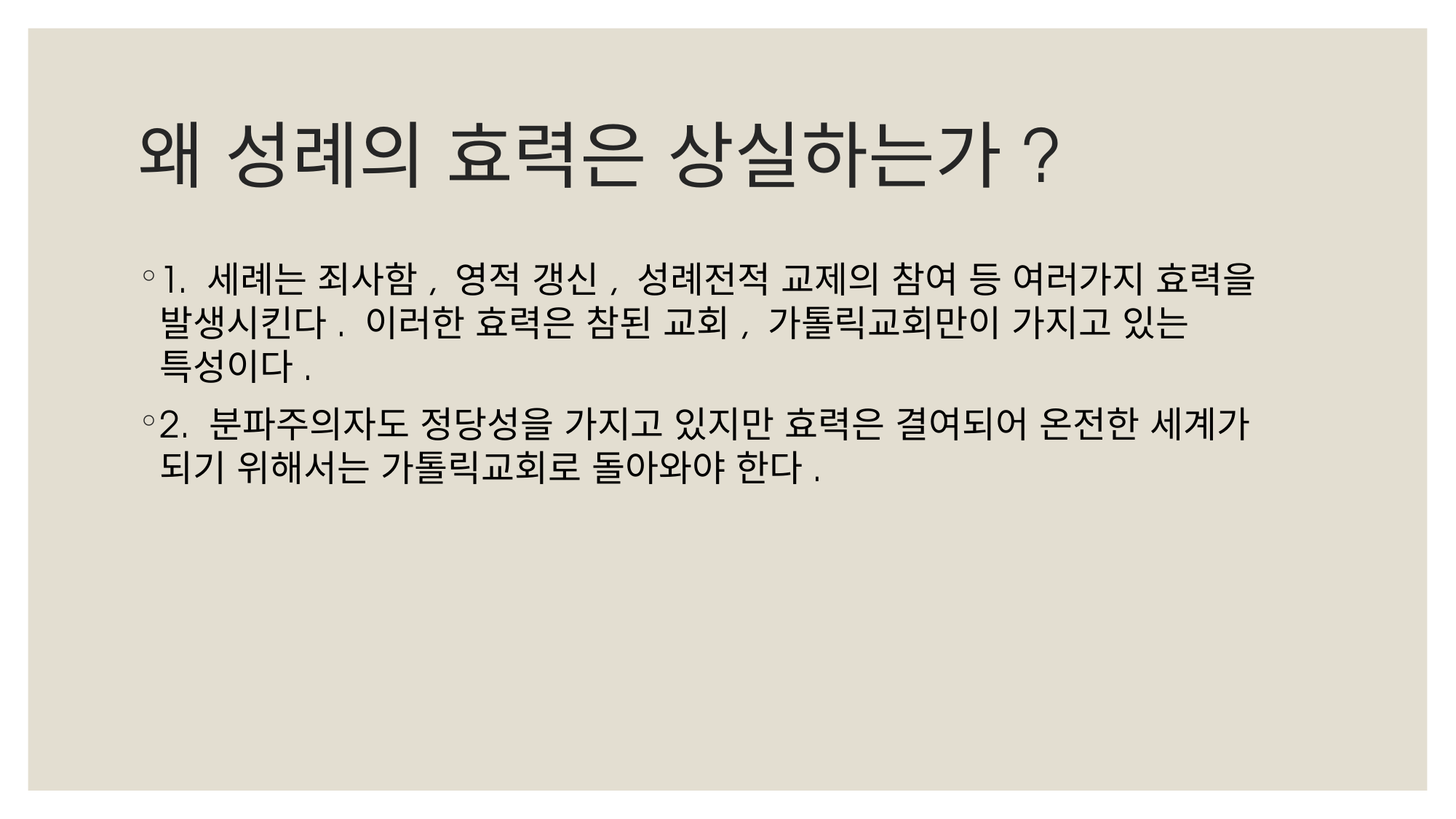

# 왜 성례의 효력은 상실하는가?
1. 세례는 죄사함, 영적 갱신, 성례전적 교제의 참여 등 여러가지 효력을 발생시킨다. 이러한 효력은 참된 교회, 가톨릭교회만이 가지고 있는 특성이다.
2. 분파주의자도 정당성을 가지고 있지만 효력은 결여되어 온전한 세계가 되기 위해서는 가톨릭교회로 돌아와야 한다.